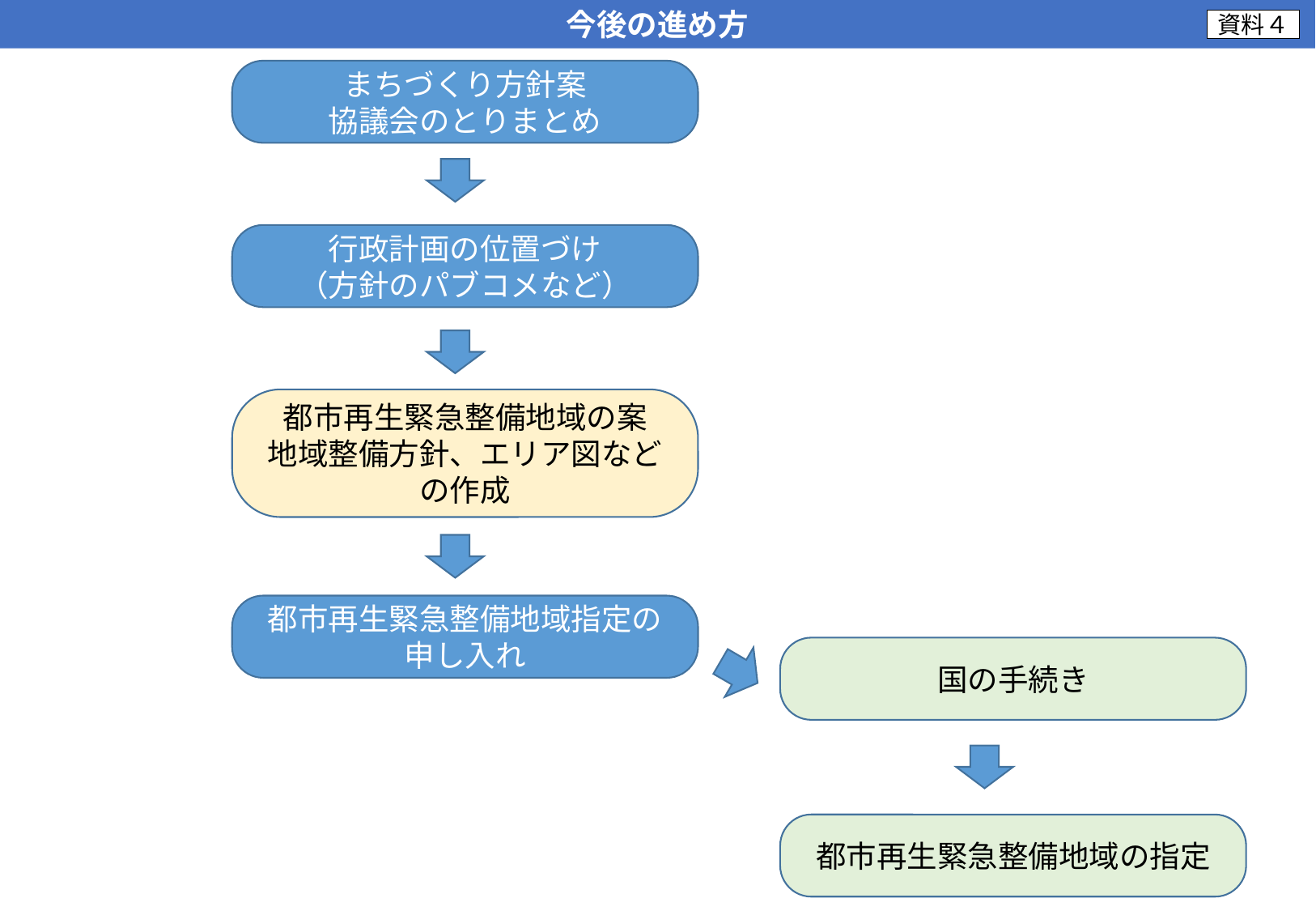

今後の進め方
資料４
まちづくり方針案
協議会のとりまとめ

行政計画の位置づけ
（方針のパブコメなど）

都市再生緊急整備地域の案
地域整備方針、エリア図などの作成

都市再生緊急整備地域指定の申し入れ
国の手続き

都市再生緊急整備地域の指定